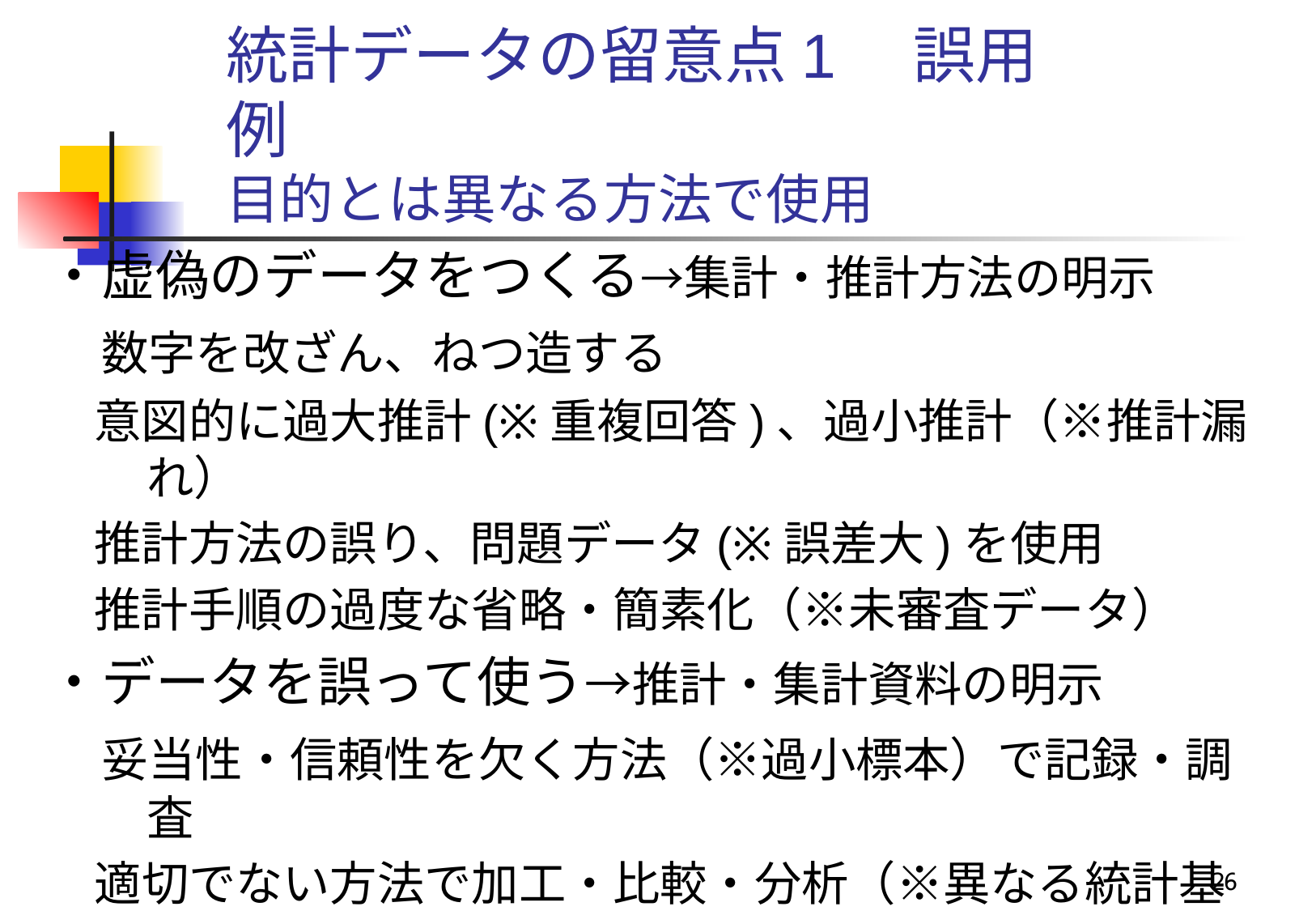

# 統計データの留意点1　誤用例 目的とは異なる方法で使用
・虚偽のデータをつくる→集計・推計方法の明示
　数字を改ざん、ねつ造する
　意図的に過大推計(※重複回答)、過小推計（※推計漏れ）
　推計方法の誤り、問題データ(※誤差大)を使用
　推計手順の過度な省略・簡素化（※未審査データ）
・データを誤って使う→推計・集計資料の明示
　妥当性・信頼性を欠く方法（※過小標本）で記録・調査
　適切でない方法で加工・比較・分析（※異なる統計基準）
　根拠のない理由(※関係者の指示)で問題データを使用
26